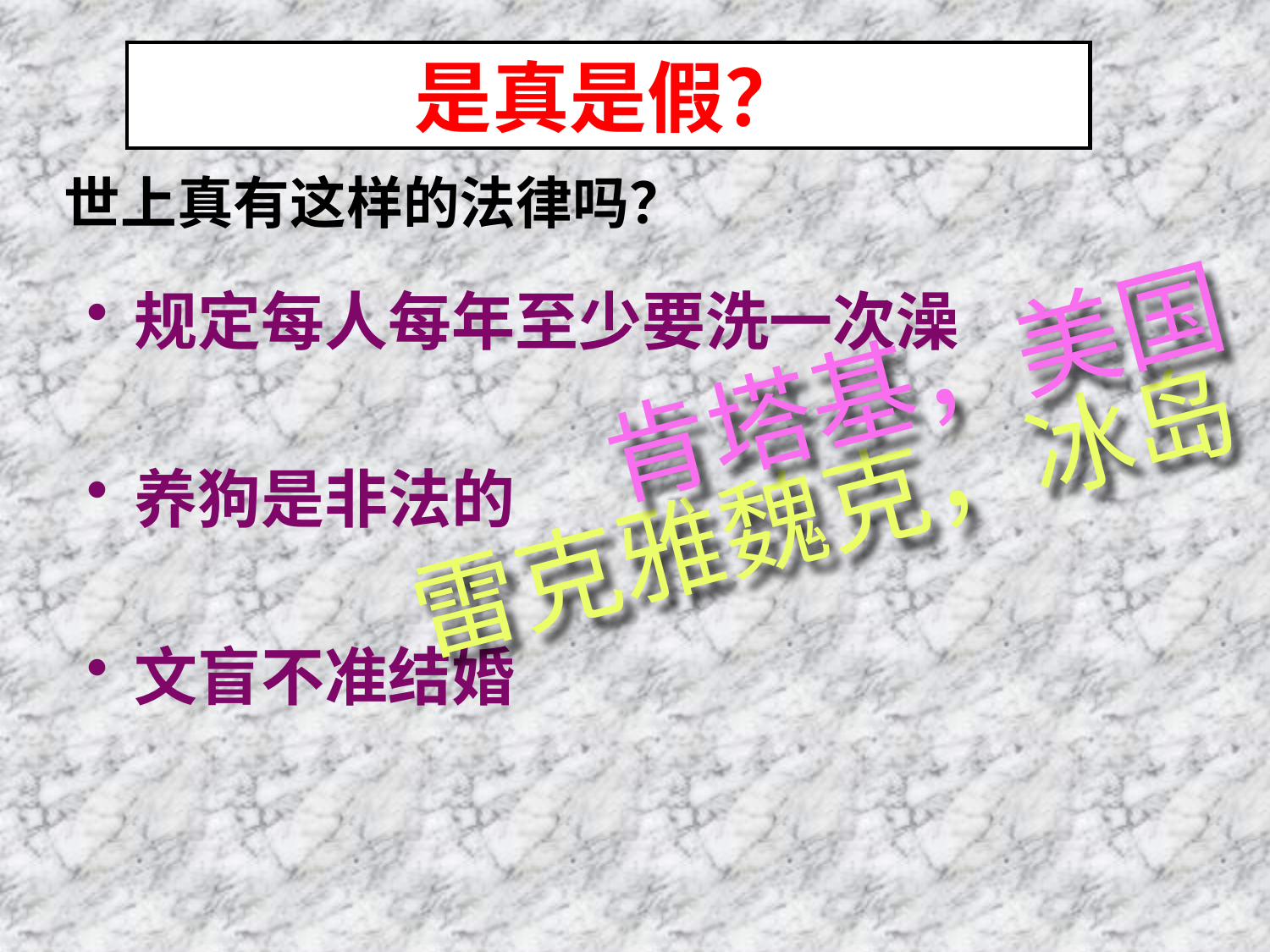

# 是真是假？
世上真有这样的法律吗？
规定每人每年至少要洗一次澡

养狗是非法的

文盲不准结婚
肯塔基，美国
雷克雅魏克，冰岛